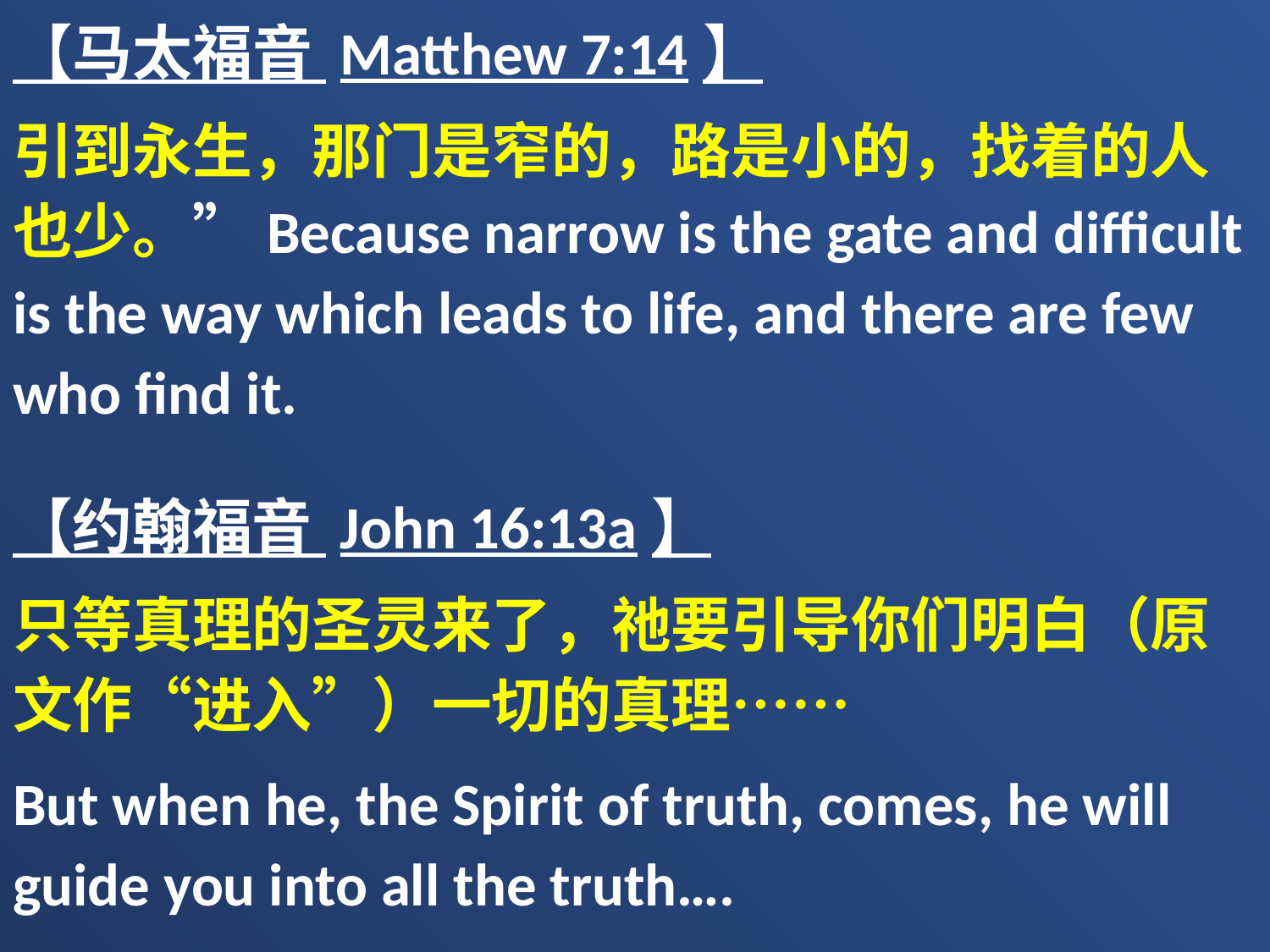

【马太福音 Matthew 7:14】
引到永生，那门是窄的，路是小的，找着的人也少。”Because narrow is the gate and difficult is the way which leads to life, and there are few who find it.

【约翰福音 John 16:13a】
只等真理的圣灵来了，祂要引导你们明白（原文作“进入”）一切的真理……
But when he, the Spirit of truth, comes, he will guide you into all the truth….